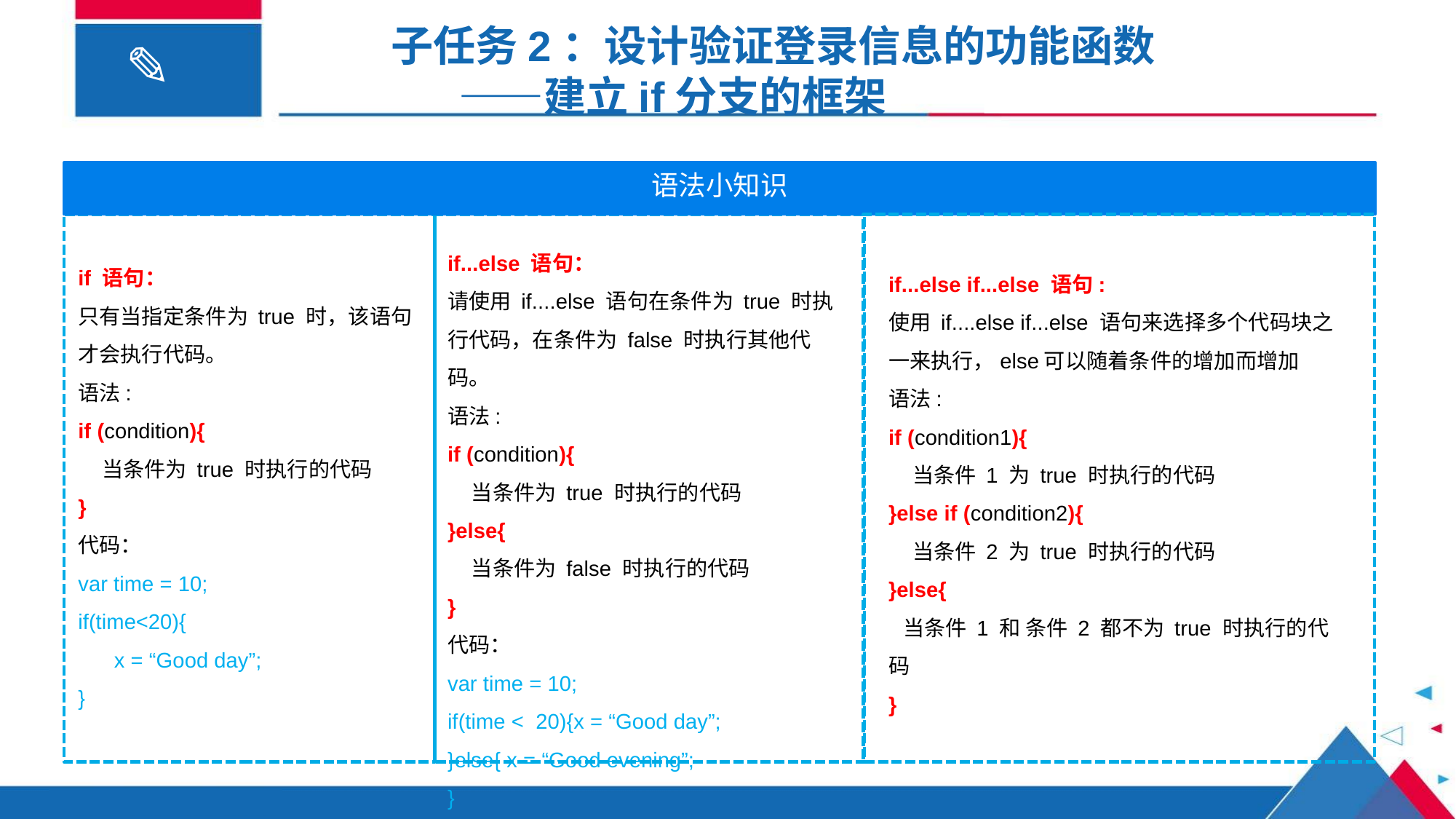

子任务2：设计验证登录信息的功能函数——建立if分支的框架
语法小知识

if...else 语句：
请使用 if....else 语句在条件为 true 时执行代码，在条件为 false 时执行其他代码。
语法:
if (condition){
    当条件为 true 时执行的代码
}else{
    当条件为 false 时执行的代码
}
代码：
var time = 10;
if(time <  20){x = “Good day”;
}else{ x = “Good evening”;
}
if 语句：
只有当指定条件为 true 时，该语句才会执行代码。
语法:
if (condition){
    当条件为 true 时执行的代码
}
代码：
var time = 10;
if(time<20){
      x = “Good day”;
}
if...else if...else 语句:
使用 if....else if...else 语句来选择多个代码块之一来执行，else可以随着条件的增加而增加
语法:
if (condition1){
    当条件 1 为 true 时执行的代码
}else if (condition2){
    当条件 2 为 true 时执行的代码
}else{
  当条件 1 和 条件 2 都不为 true 时执行的代码
}